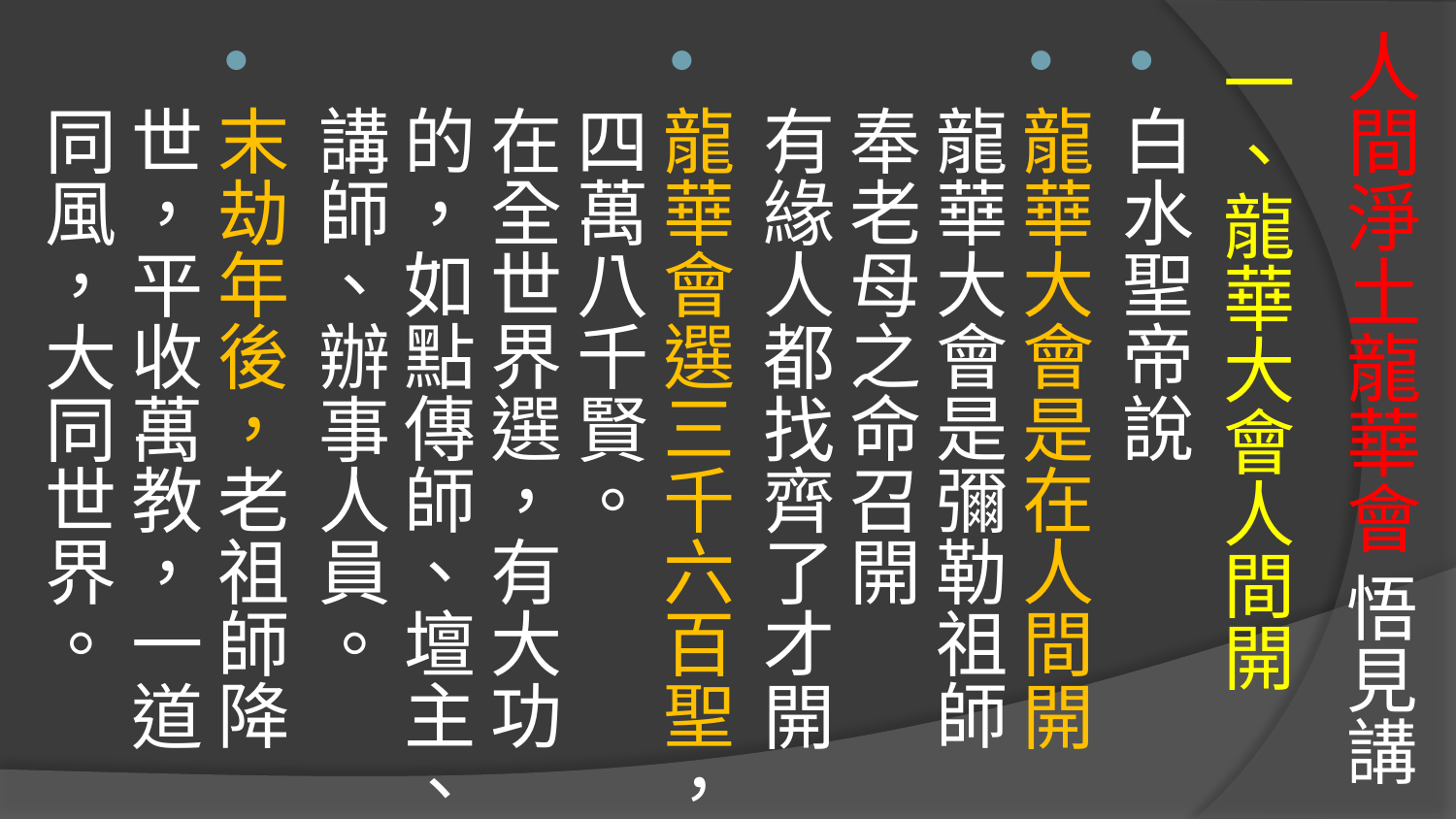

# 人間淨土龍華會 悟見講
一、龍華大會人間開
白水聖帝說
龍華大會是在人間開
龍華大會是彌勒祖師奉老母之命召開
有緣人都找齊了才開
龍華會選三千六百聖，四萬八千賢。
在全世界選，有大功的，如點傳師、壇主、講師、辦事人員。
末劫年後，老祖師降世，平收萬教，一道同風，大同世界。